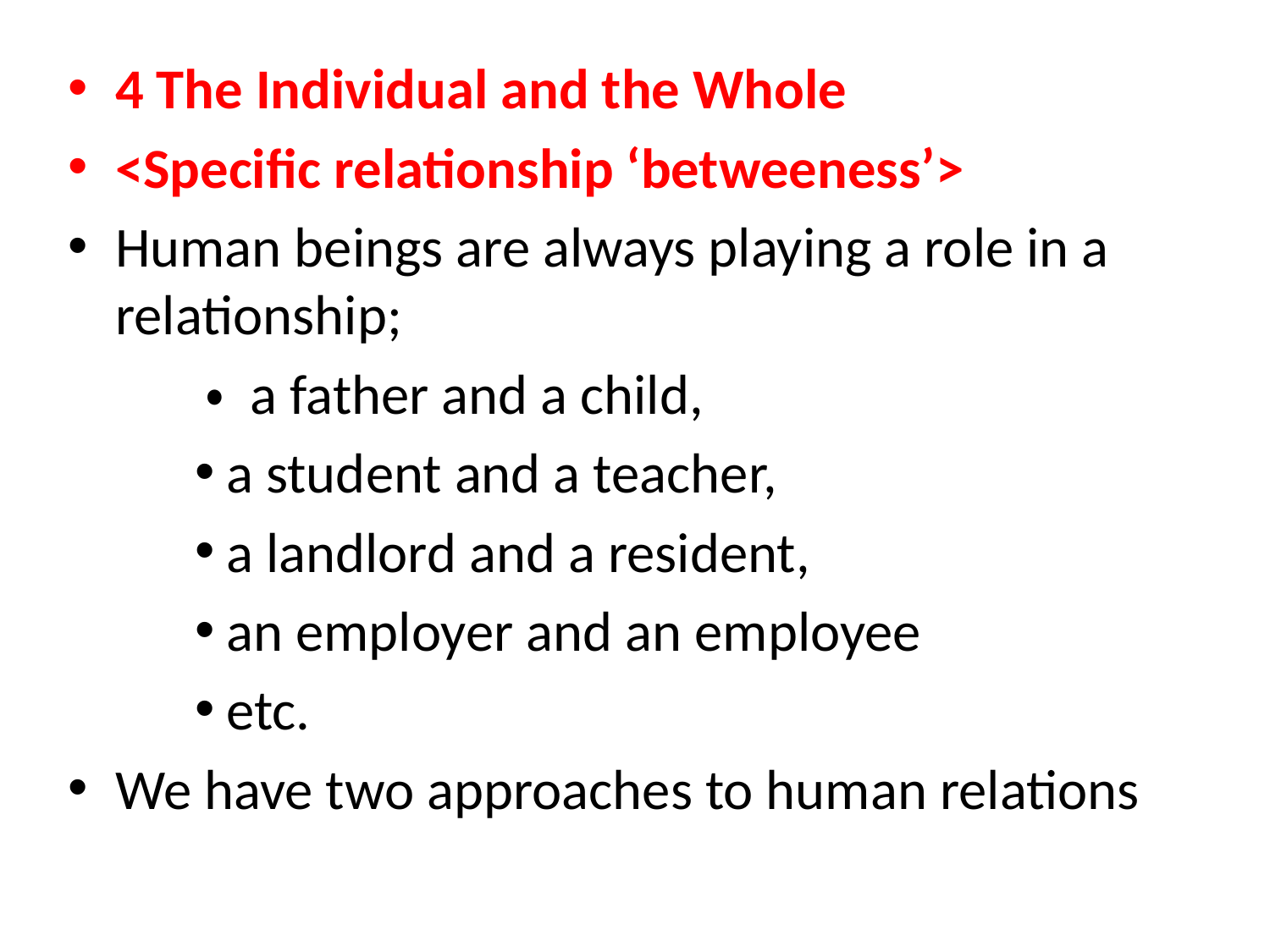

#
4 The Individual and the Whole
<Specific relationship ‘betweeness’>
Human beings are always playing a role in a relationship;
 ・ a father and a child,
a student and a teacher,
a landlord and a resident,
an employer and an employee
etc.
We have two approaches to human relations